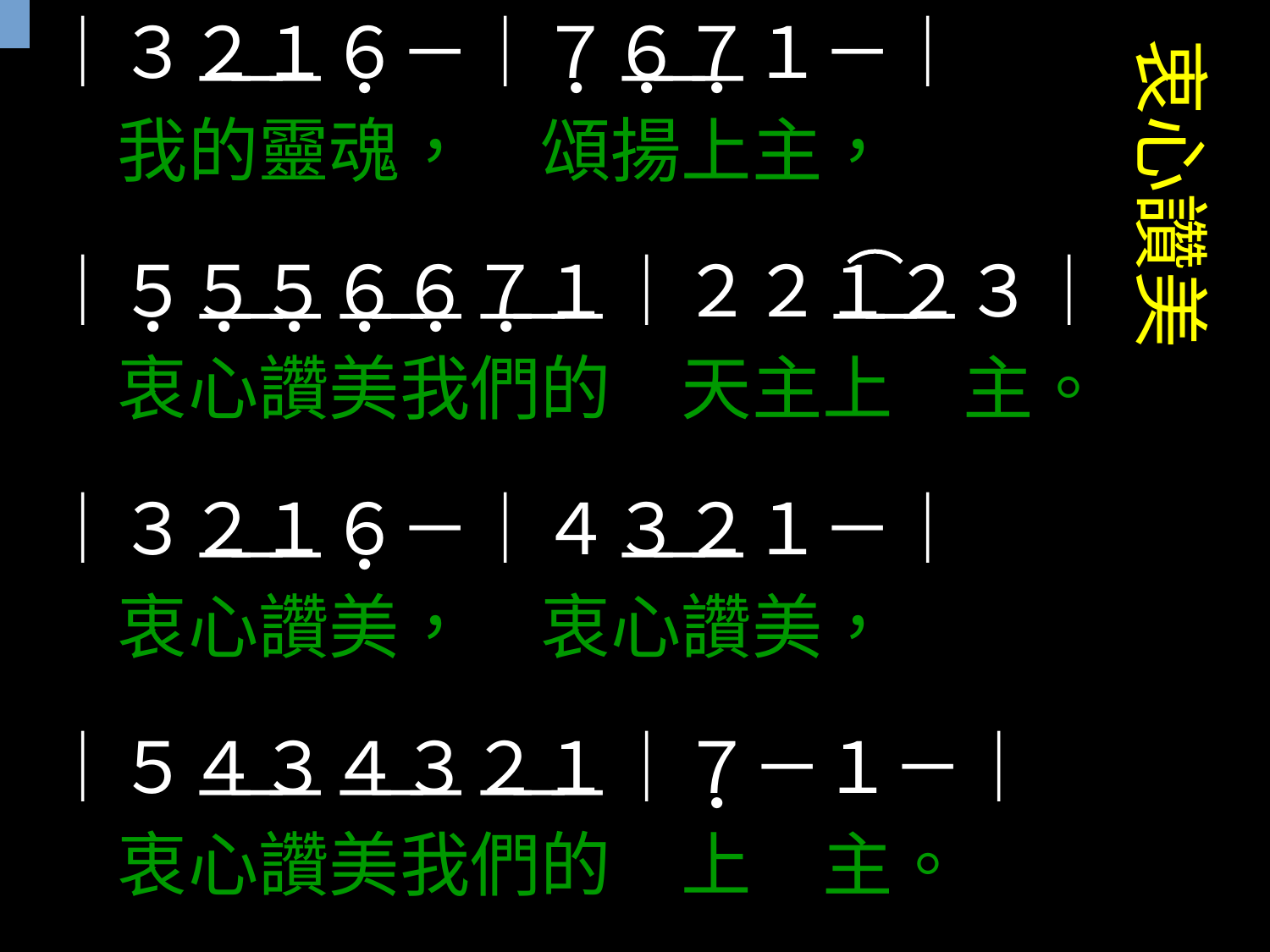

|  |
| --- |
|  |
|  |
|  |
｜３２１６－｜７６７１－｜
 　　－　　　　　－
　　－－　　　　－－
衷心讚美
　　　　．　　．．．
　我的靈魂，　頌揚上主，
｜５５５６６７１｜２２１２３｜

 　　－　－　－　　　　－
　　－－－－－－　　　－－
　．．．．．．
　衷心讚美我們的　天主上　主。
｜３２１６－｜４３２１－｜
 　　－　　　　　－
　　－－　　　　－－
　　　　．
　衷心讚美，　衷心讚美，
｜５４３４３２１｜７－１－｜
 　　－　－　－
　　－－－－－－
　　　　　　　　　．
　衷心讚美我們的　上　主。